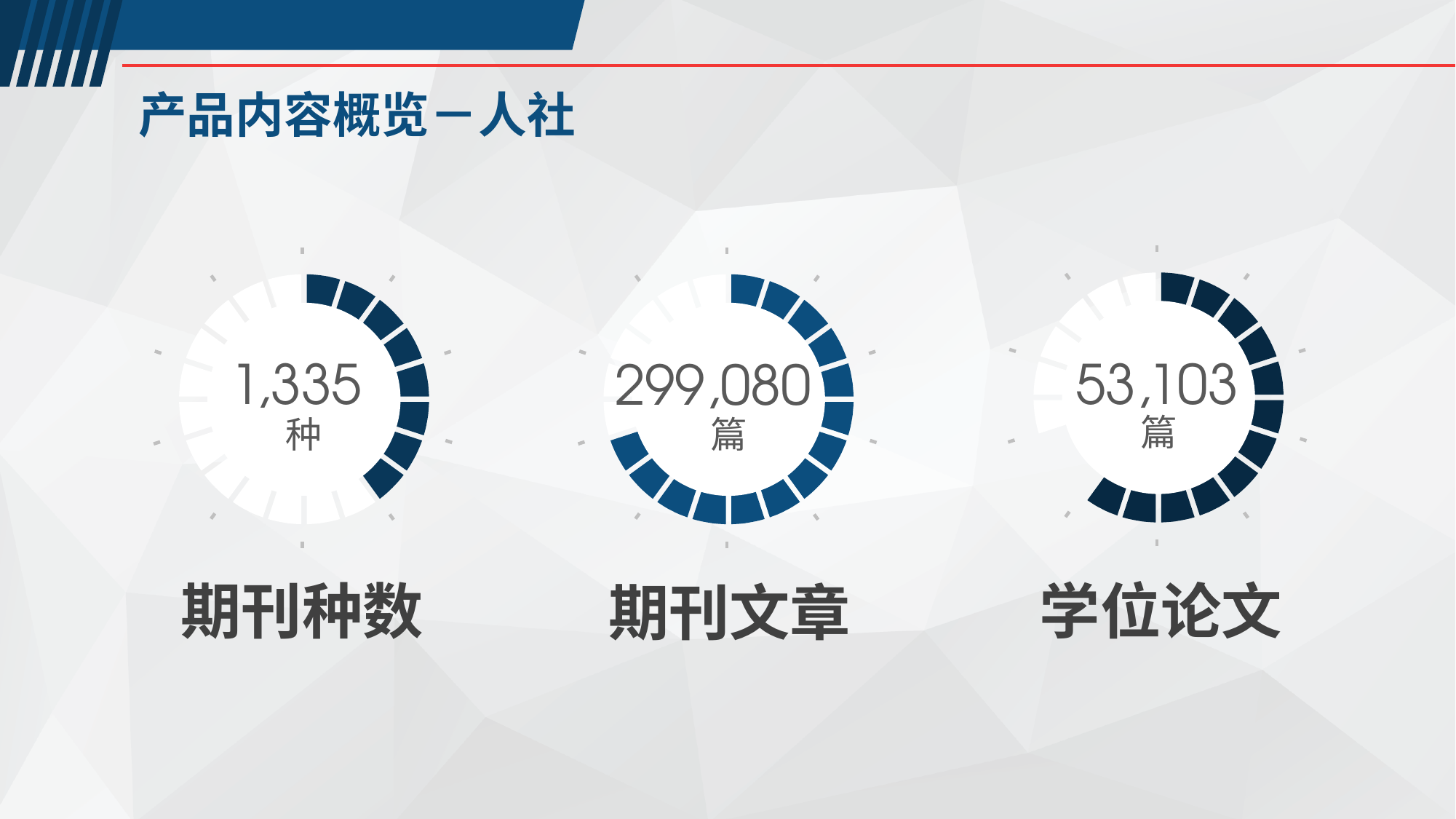

产品内容概览－人社

篇

种

篇
53,103
1,335
299,080
学位论文
期刊种数
期刊文章